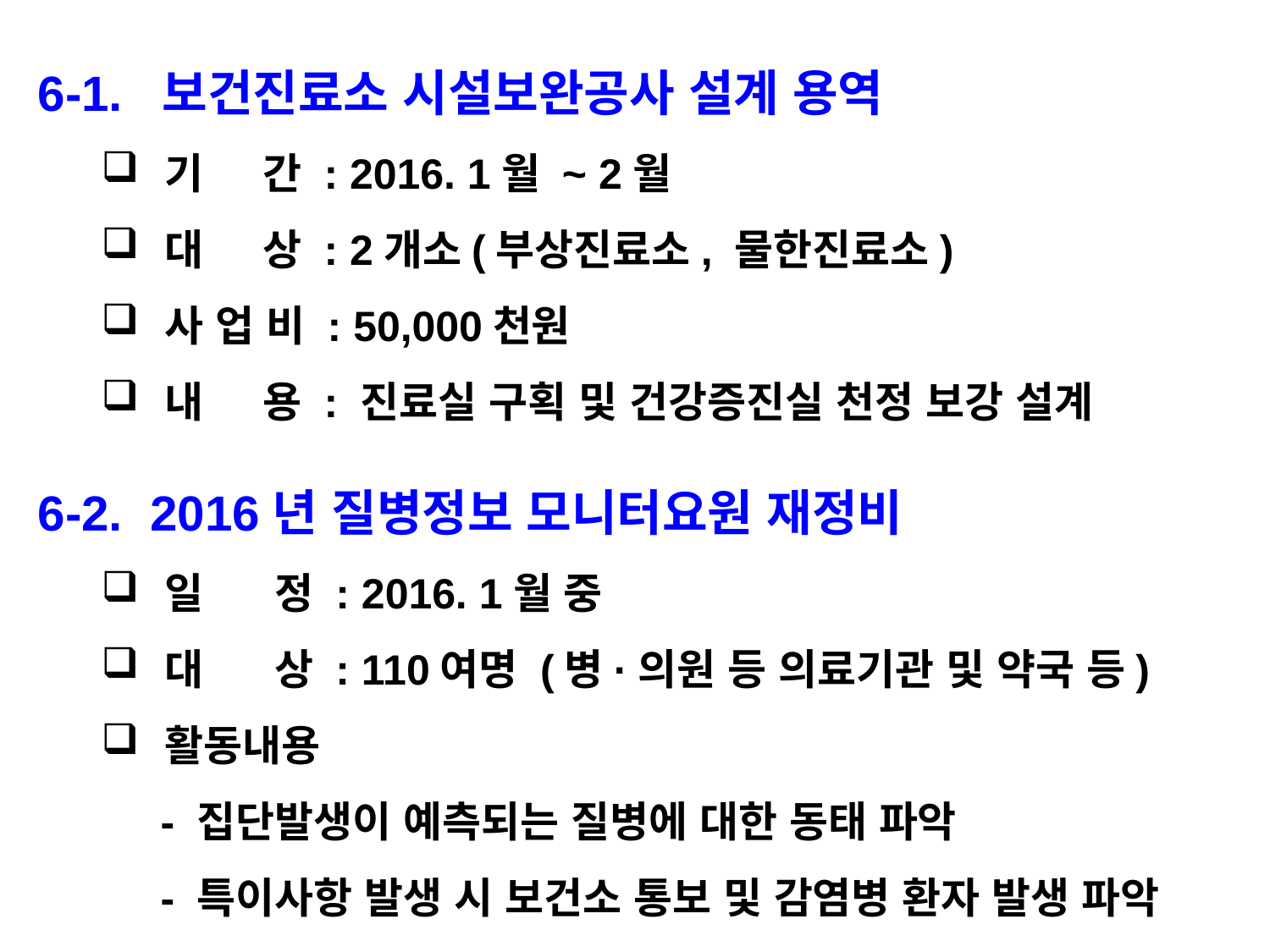

6-1.  보건진료소 시설보완공사 설계 용역
기     간 : 2016. 1월 ~ 2월
대     상 : 2개소(부상진료소, 물한진료소)
사 업 비 : 50,000천원
내     용 : 진료실 구획 및 건강증진실 천정 보강 설계
6-2.  2016년 질병정보 모니터요원 재정비
일      정 : 2016. 1월 중
대      상 : 110여명 (병·의원 등 의료기관 및 약국 등)
활동내용
     - 집단발생이 예측되는 질병에 대한 동태 파악
     - 특이사항 발생 시 보건소 통보 및 감염병 환자 발생 파악